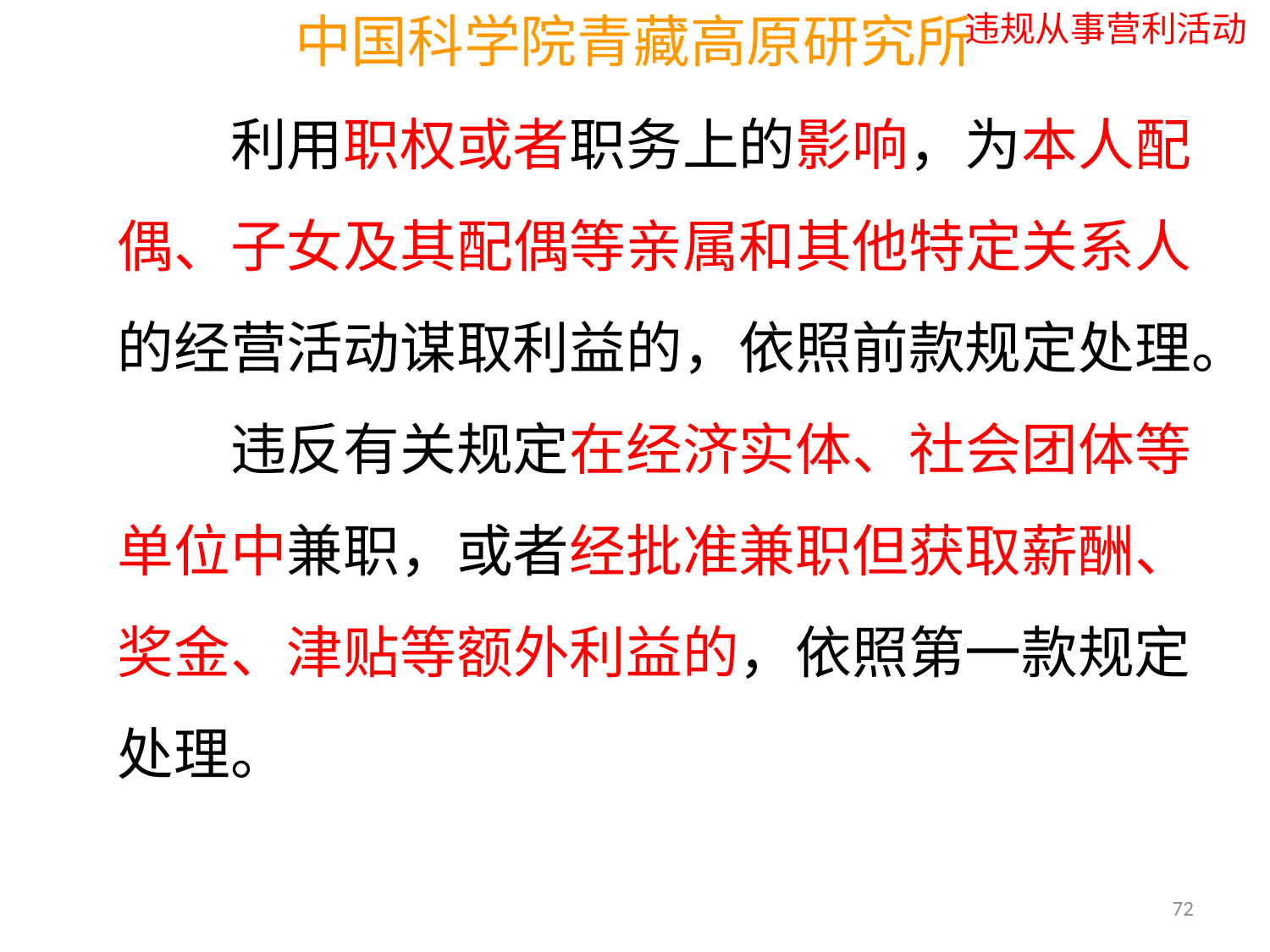

违规从事营利活动
　　利用职权或者职务上的影响，为本人配偶、子女及其配偶等亲属和其他特定关系人的经营活动谋取利益的，依照前款规定处理。
　　违反有关规定在经济实体、社会团体等单位中兼职，或者经批准兼职但获取薪酬、奖金、津贴等额外利益的，依照第一款规定处理。
72